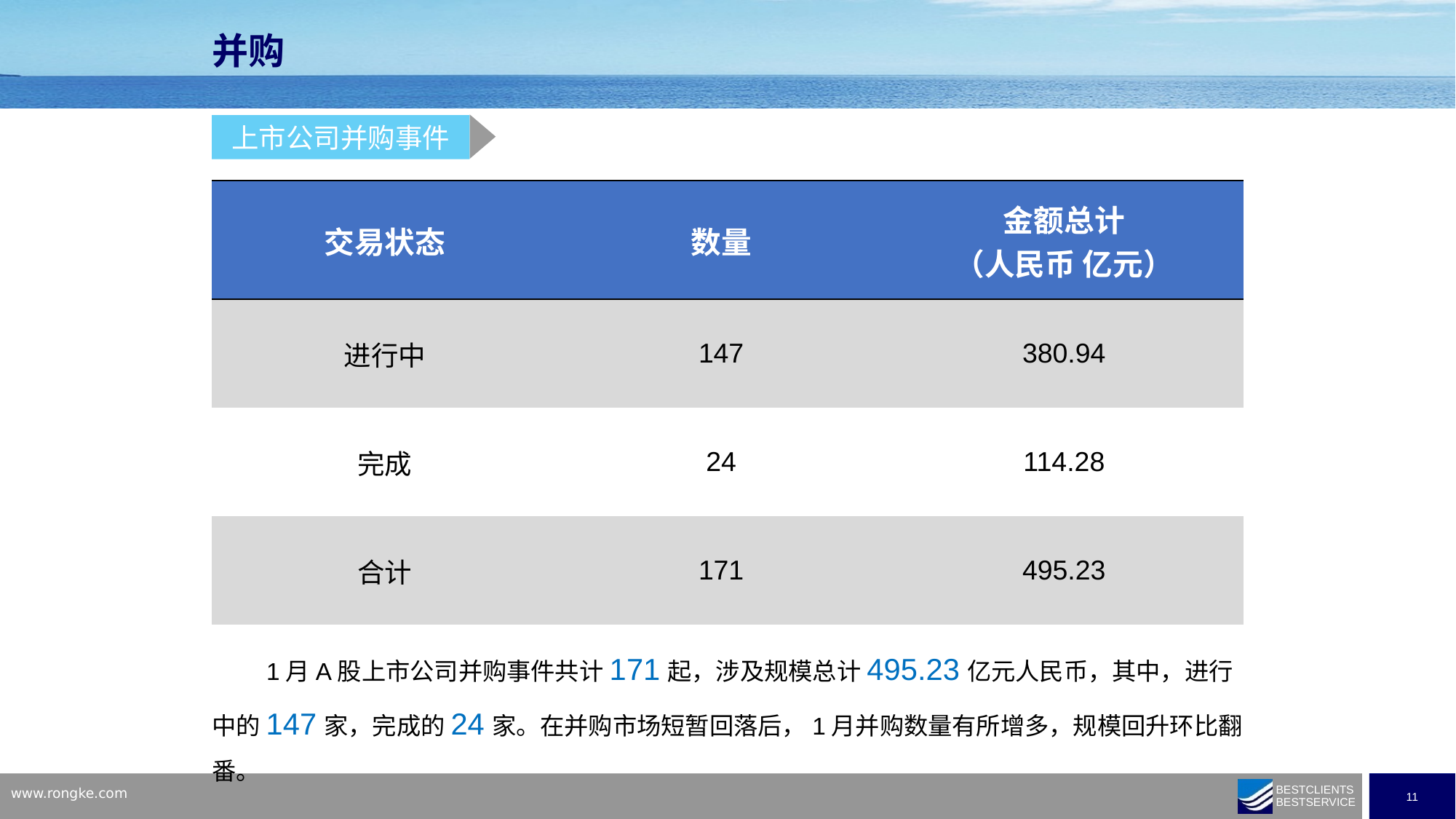

并购
上市公司并购事件

| 交易状态 | 数量 | 金额总计 （人民币 亿元） |
| --- | --- | --- |
| 进行中 | 147 | 380.94 |
| 完成 | 24 | 114.28 |
| 合计 | 171 | 495.23 |
1月A股上市公司并购事件共计171起，涉及规模总计495.23亿元人民币，其中，进行中的147家，完成的24家。在并购市场短暂回落后，1月并购数量有所增多，规模回升环比翻番。